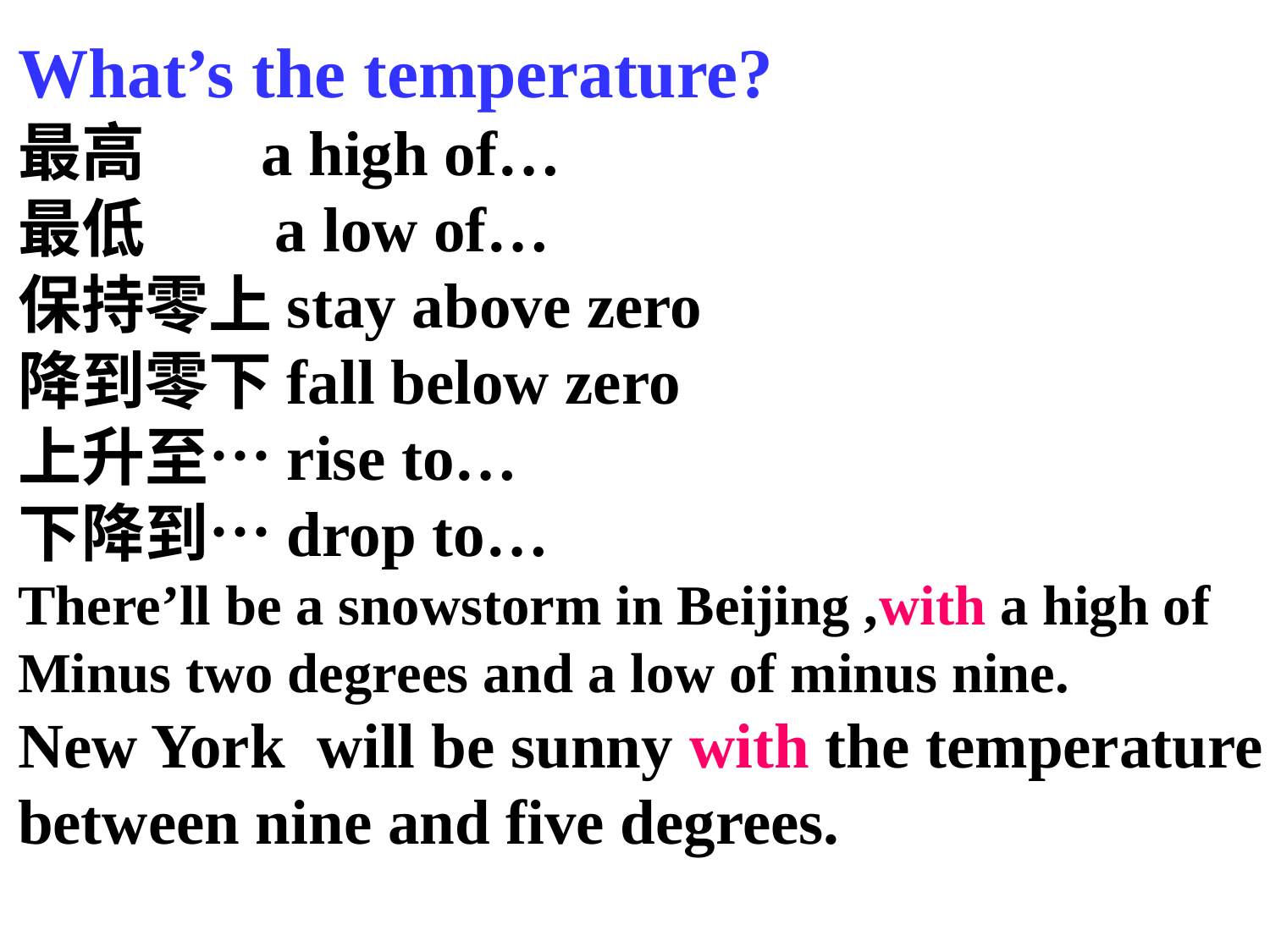

What’s the temperature?
最高       a high of…
最低        a low of…
保持零上stay above zero
降到零下fall below zero
上升至…rise to…
下降到…drop to…
There’ll be a snowstorm in Beijing ,with a high of
Minus two degrees and a low of minus nine.
New York  will be sunny with the temperature
between nine and five degrees.